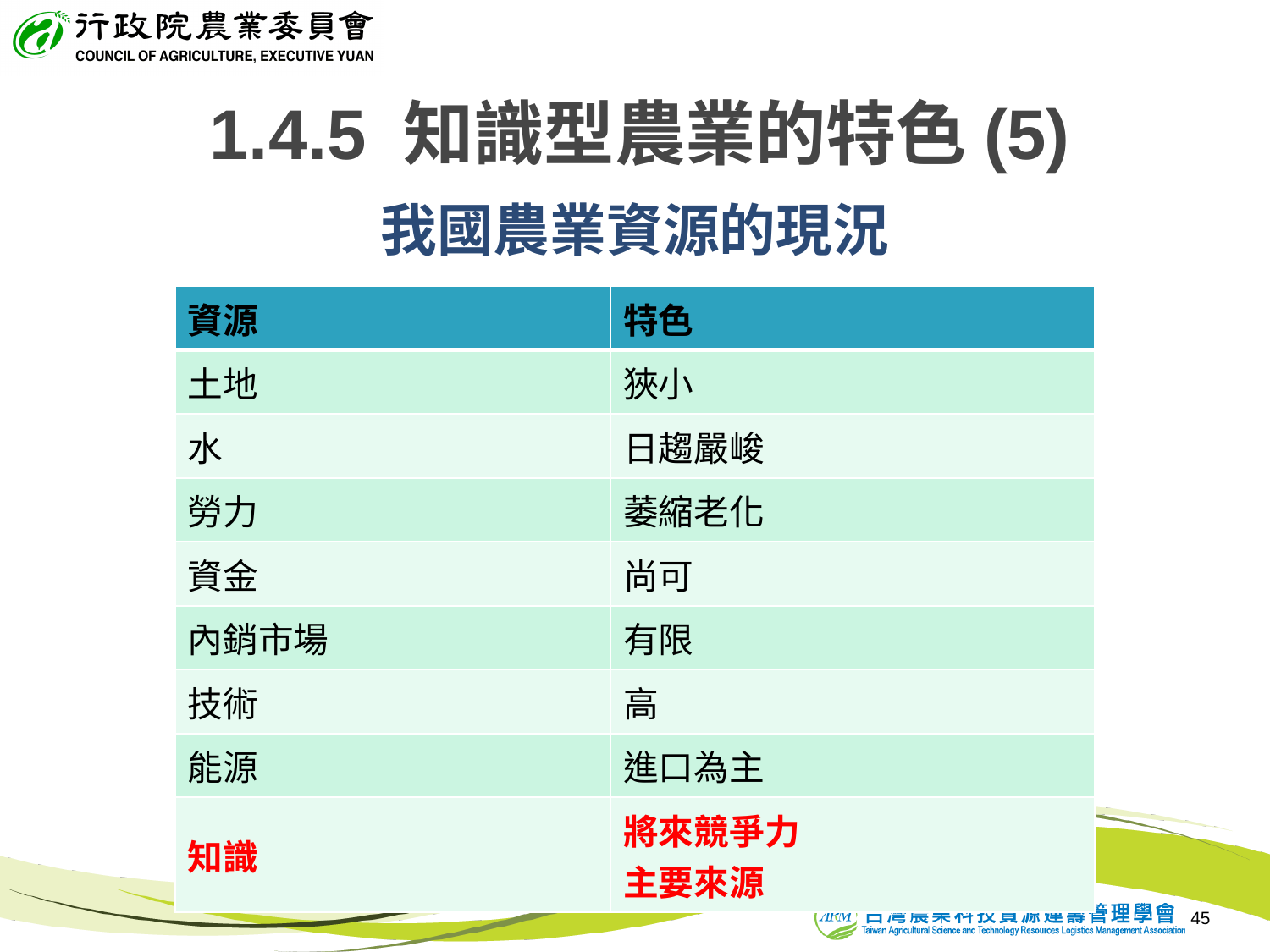

1.4.5 知識型農業的特色(5)
我國農業資源的現況
| 資源 | 特色 |
| --- | --- |
| 土地 | 狹小 |
| 水 | 日趨嚴峻 |
| 勞力 | 萎縮老化 |
| 資金 | 尚可 |
| 內銷市場 | 有限 |
| 技術 | 高 |
| 能源 | 進口為主 |
| 知識 | 將來競爭力 主要來源 |
45